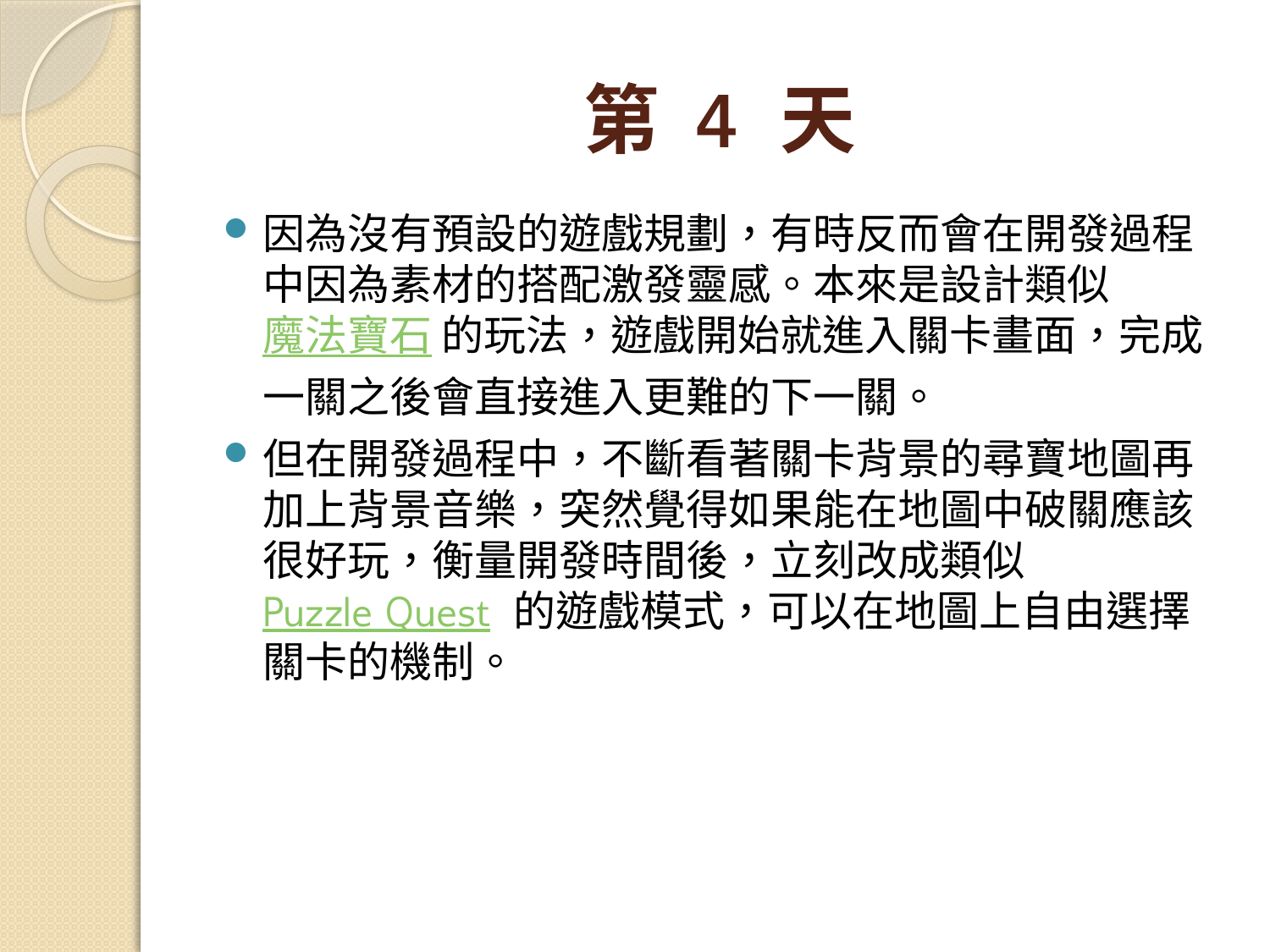

# 第 4 天
因為沒有預設的遊戲規劃，有時反而會在開發過程中因為素材的搭配激發靈感。本來是設計類似 魔法寶石 的玩法，遊戲開始就進入關卡畫面，完成一關之後會直接進入更難的下一關。
但在開發過程中，不斷看著關卡背景的尋寶地圖再加上背景音樂，突然覺得如果能在地圖中破關應該很好玩，衡量開發時間後，立刻改成類似 Puzzle Quest 的遊戲模式，可以在地圖上自由選擇關卡的機制。